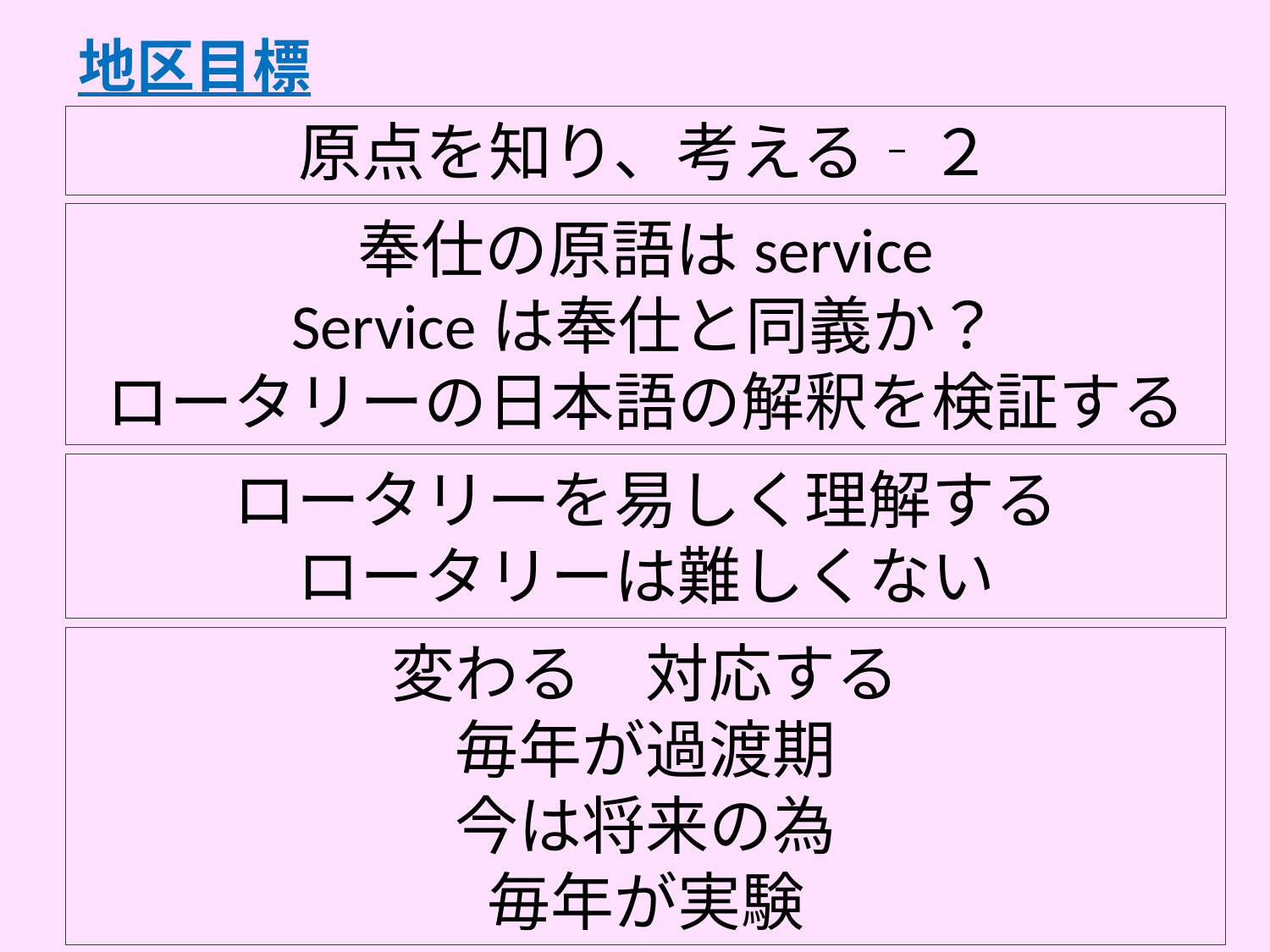

# 地区目標
原点を知り、考える‐２
奉仕の原語はservice
Serviceは奉仕と同義か？
ロータリーの日本語の解釈を検証する
ロータリーを易しく理解する
ロータリーは難しくない
変わる　対応する
毎年が過渡期
今は将来の為
毎年が実験